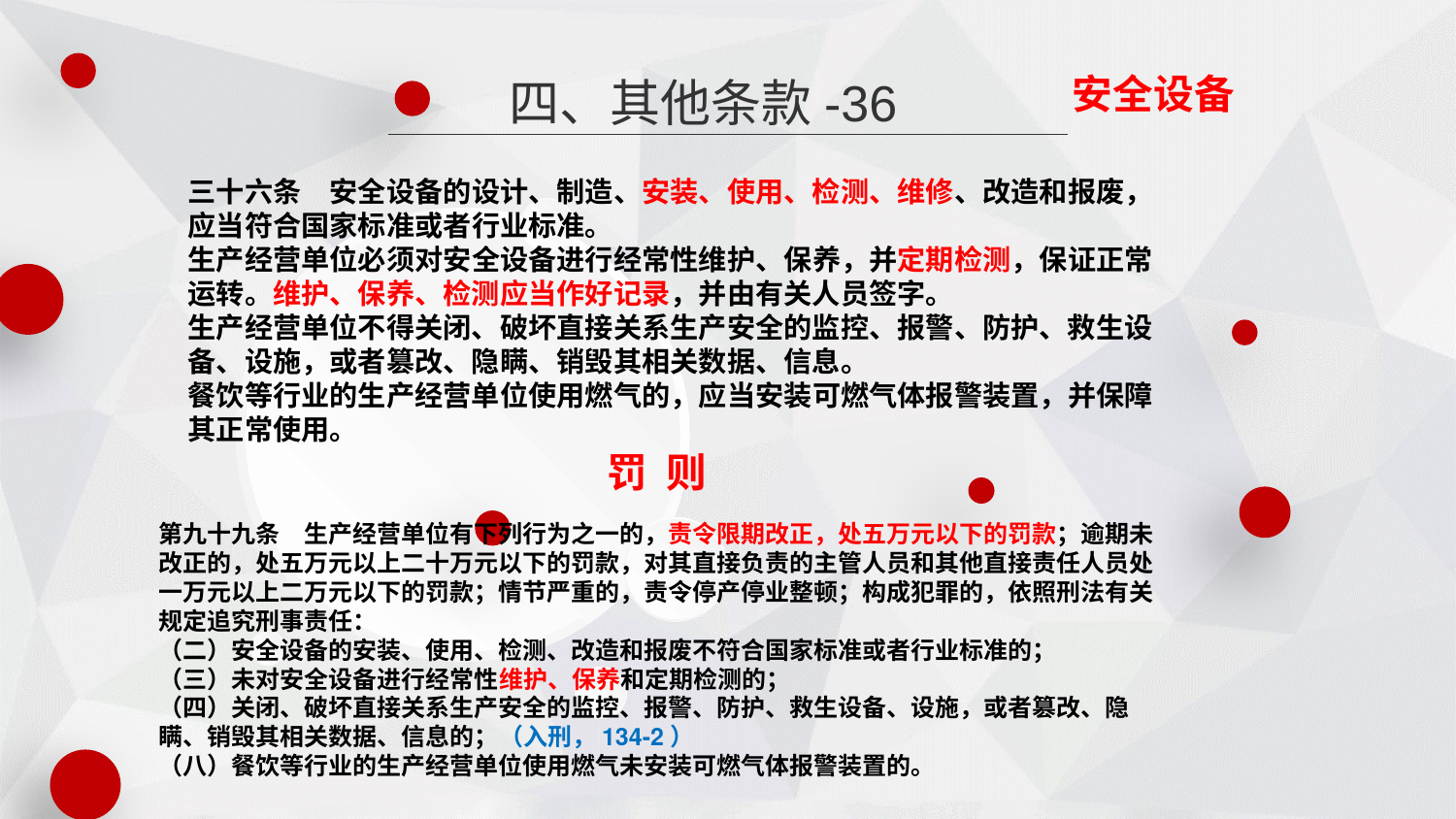

安全设备
四、其他条款-36

三十六条　安全设备的设计、制造、安装、使用、检测、维修、改造和报废，应当符合国家标准或者行业标准。
生产经营单位必须对安全设备进行经常性维护、保养，并定期检测，保证正常运转。维护、保养、检测应当作好记录，并由有关人员签字。
生产经营单位不得关闭、破坏直接关系生产安全的监控、报警、防护、救生设备、设施，或者篡改、隐瞒、销毁其相关数据、信息。
餐饮等行业的生产经营单位使用燃气的，应当安装可燃气体报警装置，并保障其正常使用。

罚  则

第九十九条　生产经营单位有下列行为之一的，责令限期改正，处五万元以下的罚款；逾期未改正的，处五万元以上二十万元以下的罚款，对其直接负责的主管人员和其他直接责任人员处一万元以上二万元以下的罚款；情节严重的，责令停产停业整顿；构成犯罪的，依照刑法有关规定追究刑事责任：
（二）安全设备的安装、使用、检测、改造和报废不符合国家标准或者行业标准的；
（三）未对安全设备进行经常性维护、保养和定期检测的；
（四）关闭、破坏直接关系生产安全的监控、报警、防护、救生设备、设施，或者篡改、隐瞒、销毁其相关数据、信息的；（入刑，134-2）
（八）餐饮等行业的生产经营单位使用燃气未安装可燃气体报警装置的。